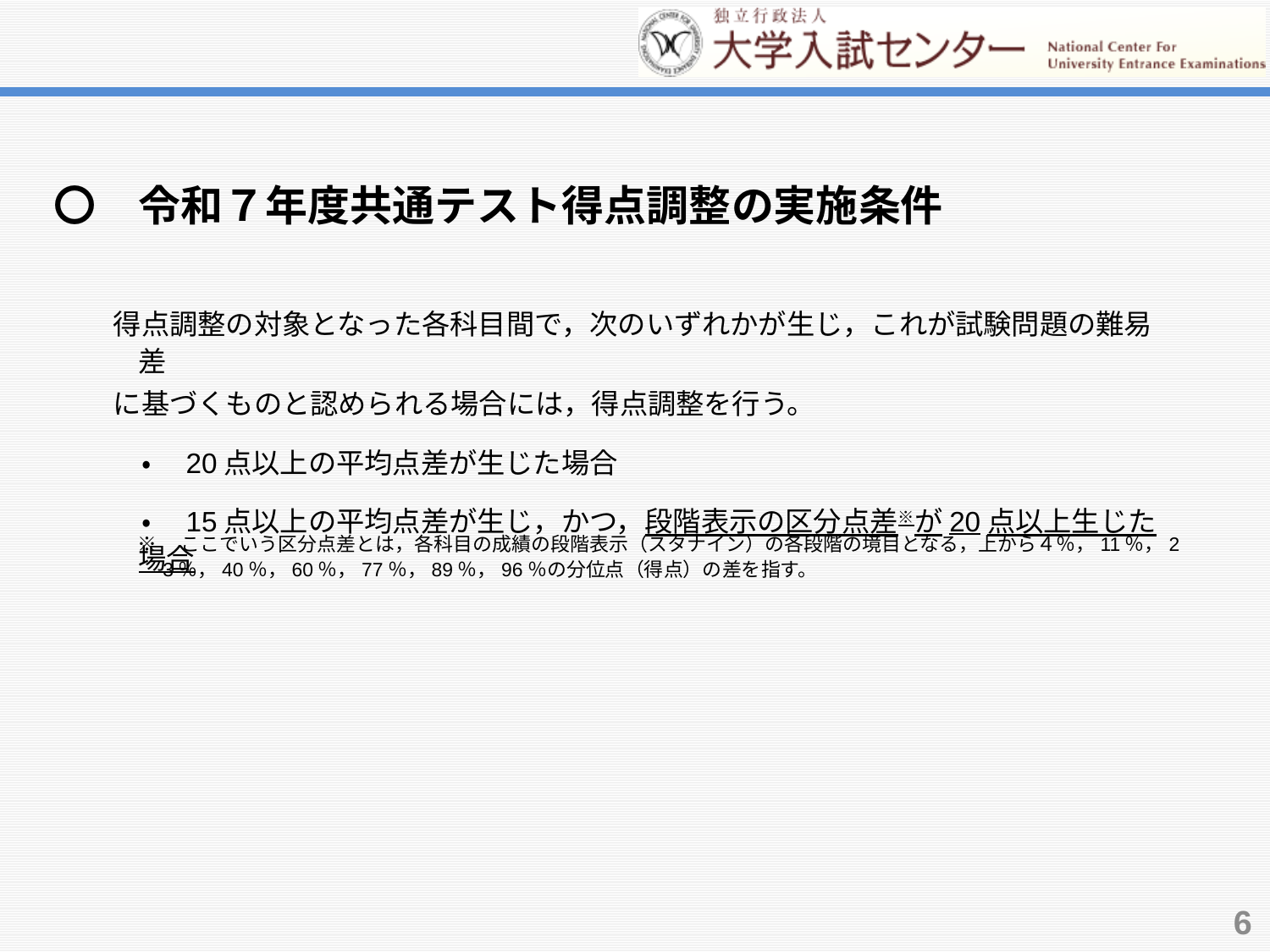

〇　令和７年度共通テスト得点調整の実施条件
得点調整の対象となった各科目間で，次のいずれかが生じ，これが試験問題の難易差
に基づくものと認められる場合には，得点調整を行う。
　・　20点以上の平均点差が生じた場合
　・　15点以上の平均点差が生じ，かつ，段階表示の区分点差※が20点以上生じた場合
※　ここでいう区分点差とは，各科目の成績の段階表示（スタナイン）の各段階の境目となる，上から４％，11％，23％，40％，60％，77％，89％，96％の分位点（得点）の差を指す。
6